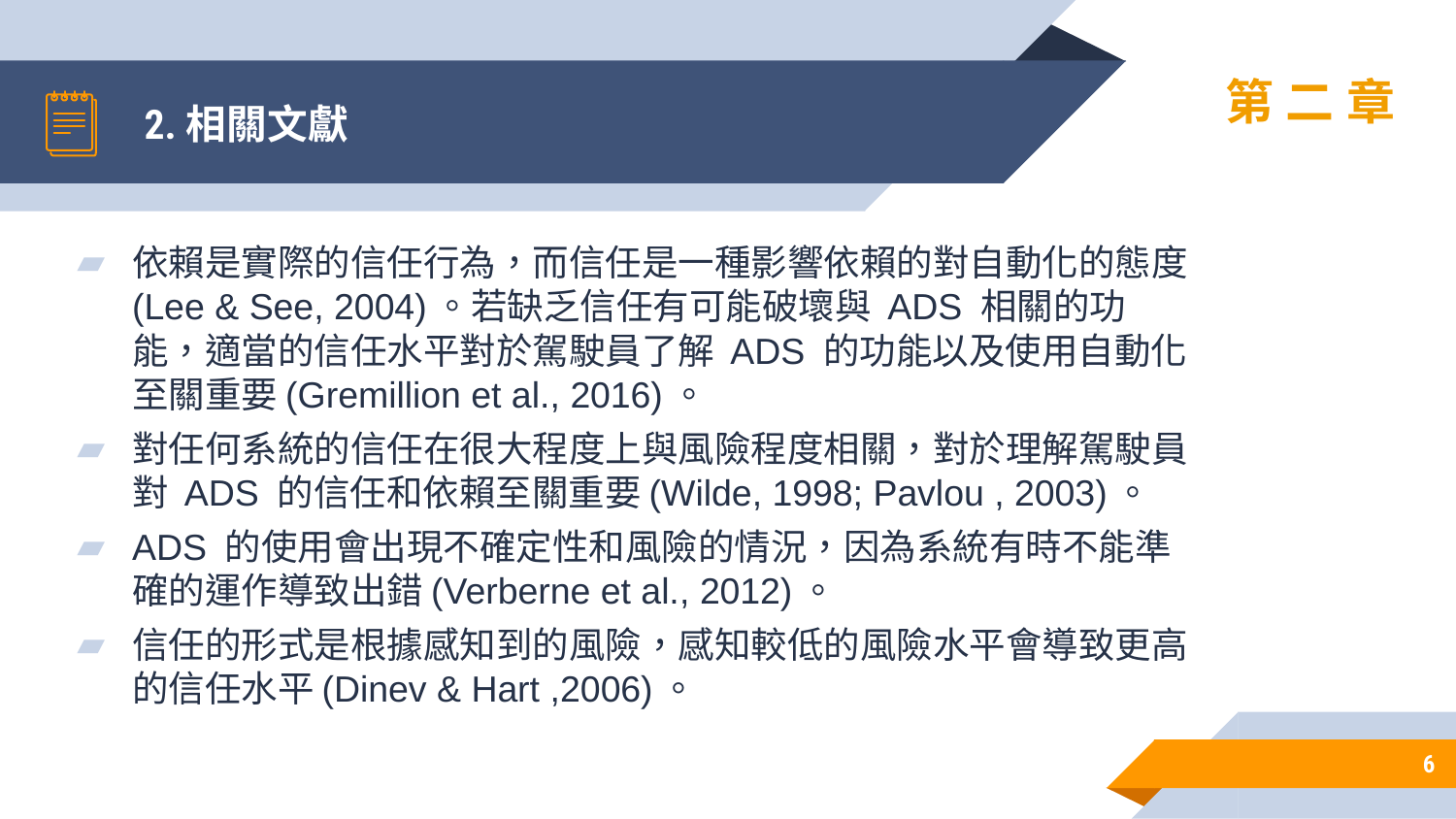

# 2.相關文獻
第二章

依賴是實際的信任行為，而信任是一種影響依賴的對自動化的態度(Lee & See, 2004)。若缺乏信任有可能破壞與 ADS 相關的功能，適當的信任水平對於駕駛員了解 ADS 的功能以及使用自動化至關重要(Gremillion et al., 2016)。
對任何系統的信任在很大程度上與風險程度相關，對於理解駕駛員對 ADS 的信任和依賴至關重要(Wilde, 1998; Pavlou , 2003)。
ADS 的使用會出現不確定性和風險的情況，因為系統有時不能準確的運作導致出錯(Verberne et al., 2012)。
信任的形式是根據感知到的風險，感知較低的風險水平會導致更高的信任水平(Dinev & Hart ,2006)。
6